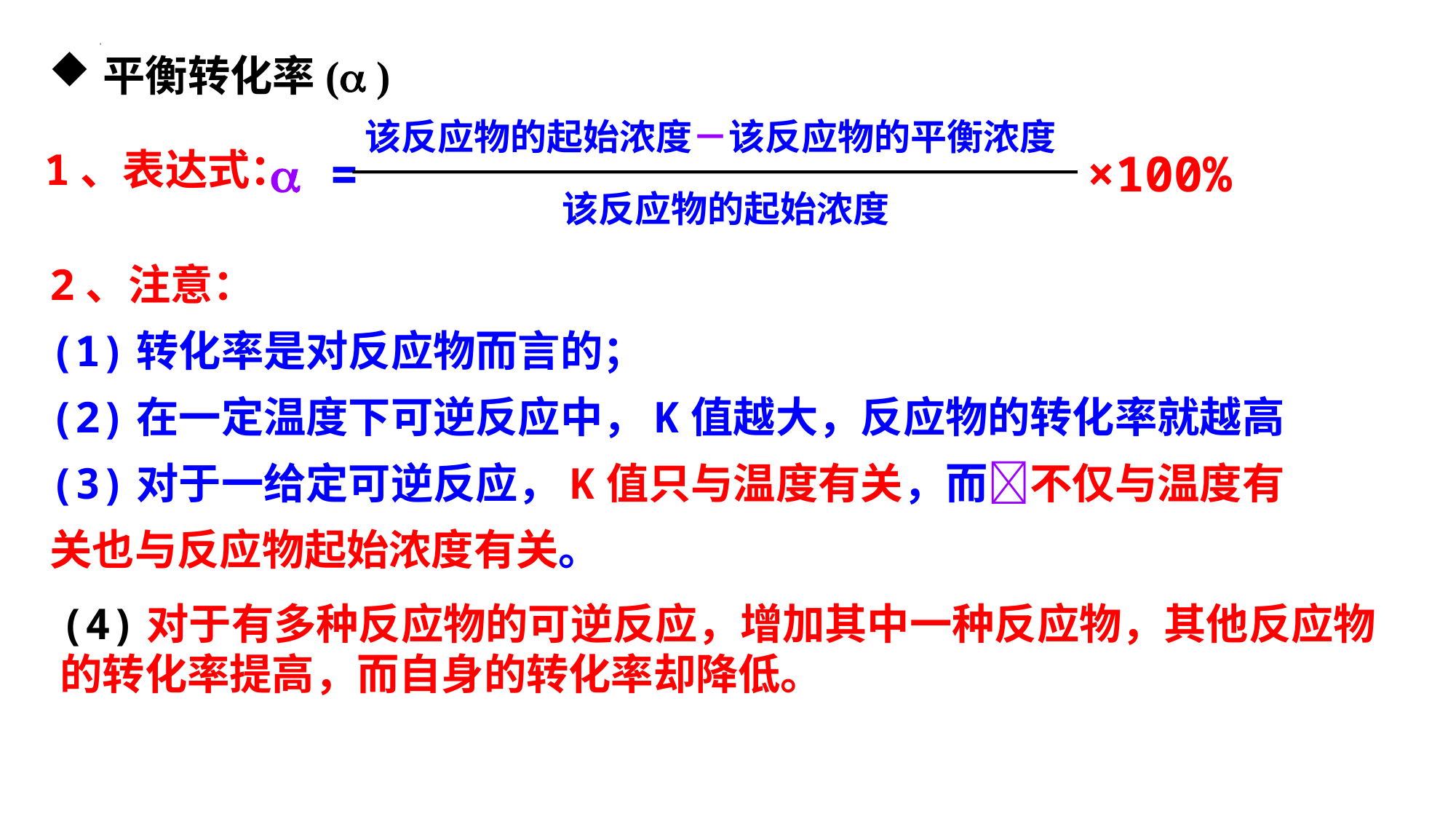

平衡转化率(α )
该反应物的起始浓度－该反应物的平衡浓度
1、表达式：
α =
×100%

该反应物的起始浓度
2、注意：
(1)转化率是对反应物而言的；
(2)在一定温度下可逆反应中，K值越大，反应物的转化率就越高 (3)对于一给定可逆反应，K值只与温度有关，而α不仅与温度有关也与反应物起始浓度有关。
(4)对于有多种反应物的可逆反应，增加其中一种反应物，其他反应物的转化率提高，而自身的转化率却降低。